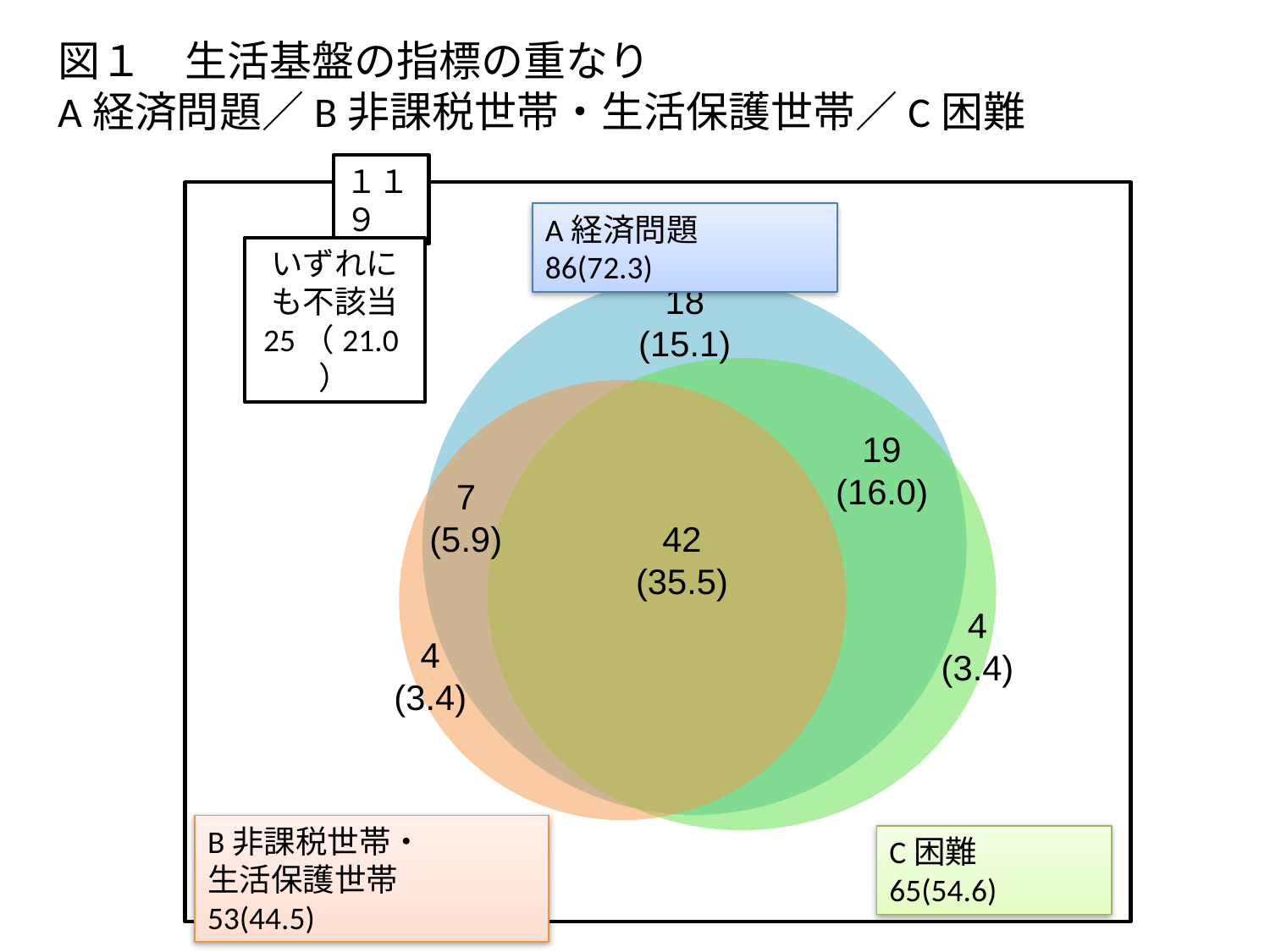

図１　生活基盤の指標の重なり
A経済問題／B非課税世帯・生活保護世帯／C困難
１１９

A経済問題　86(72.3)
いずれにも不該当
25（21.0）

18
(15.1)
19
(16.0)

7
(5.9)
42
(35.5)
4
(3.4)
4
(3.4)
B非課税世帯・
生活保護世帯　53(44.5)
C困難　65(54.6)